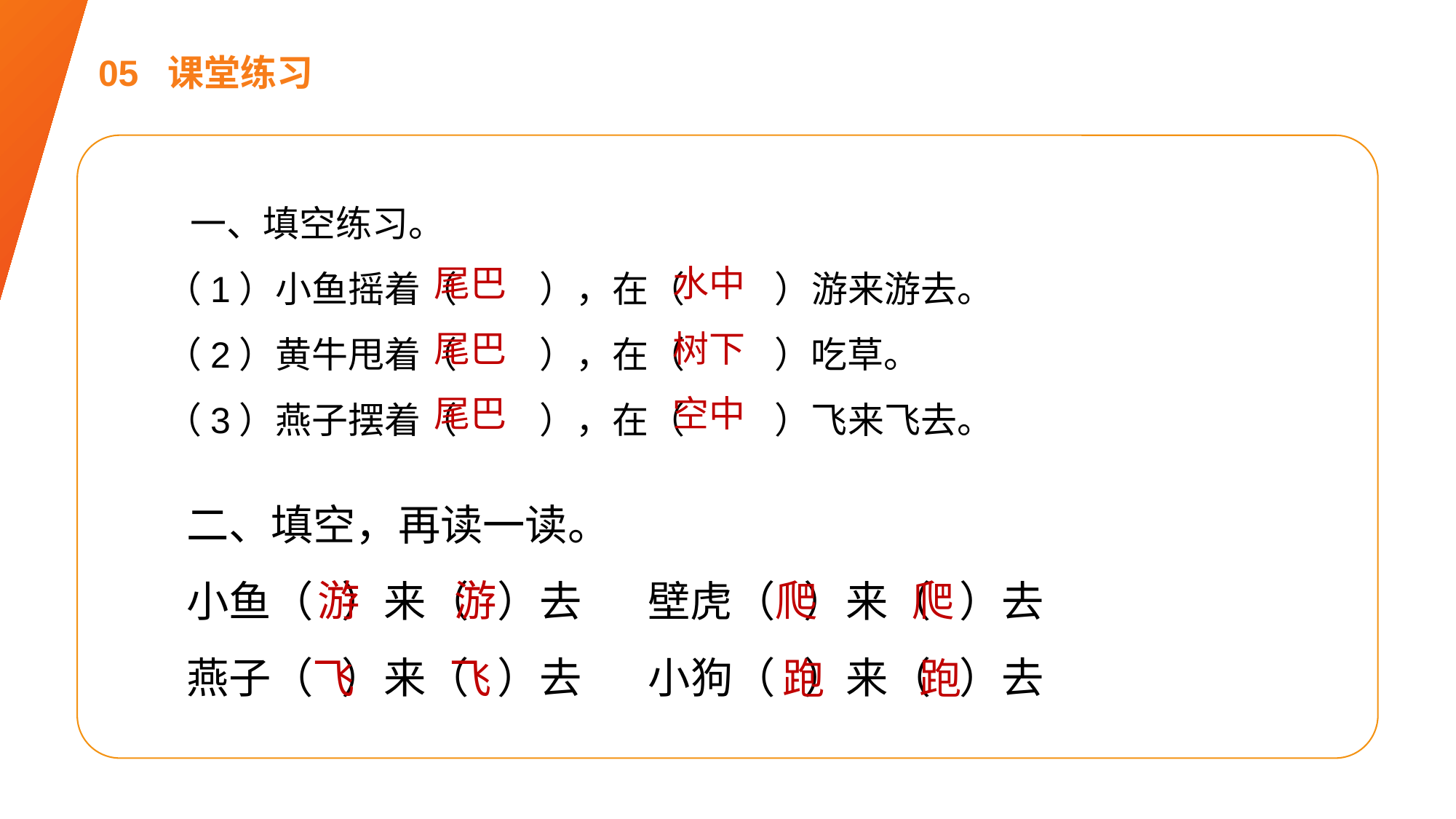

05  课堂练习
     一、填空练习。
  （1）小鱼摇着（          ），在（           ）游来游去。
  （2）黄牛甩着（          ），在（           ）吃草。
  （3）燕子摆着（          ），在（           ）飞来飞去。
尾巴
水中
尾巴
树下
尾巴
空中
二、填空，再读一读。
小鱼（   ）来（   ）去       壁虎（   ）来（   ）去
燕子（   ）来（   ）去       小狗（   ）来（   ）去
游          游
爬          爬
飞          飞
跑          跑